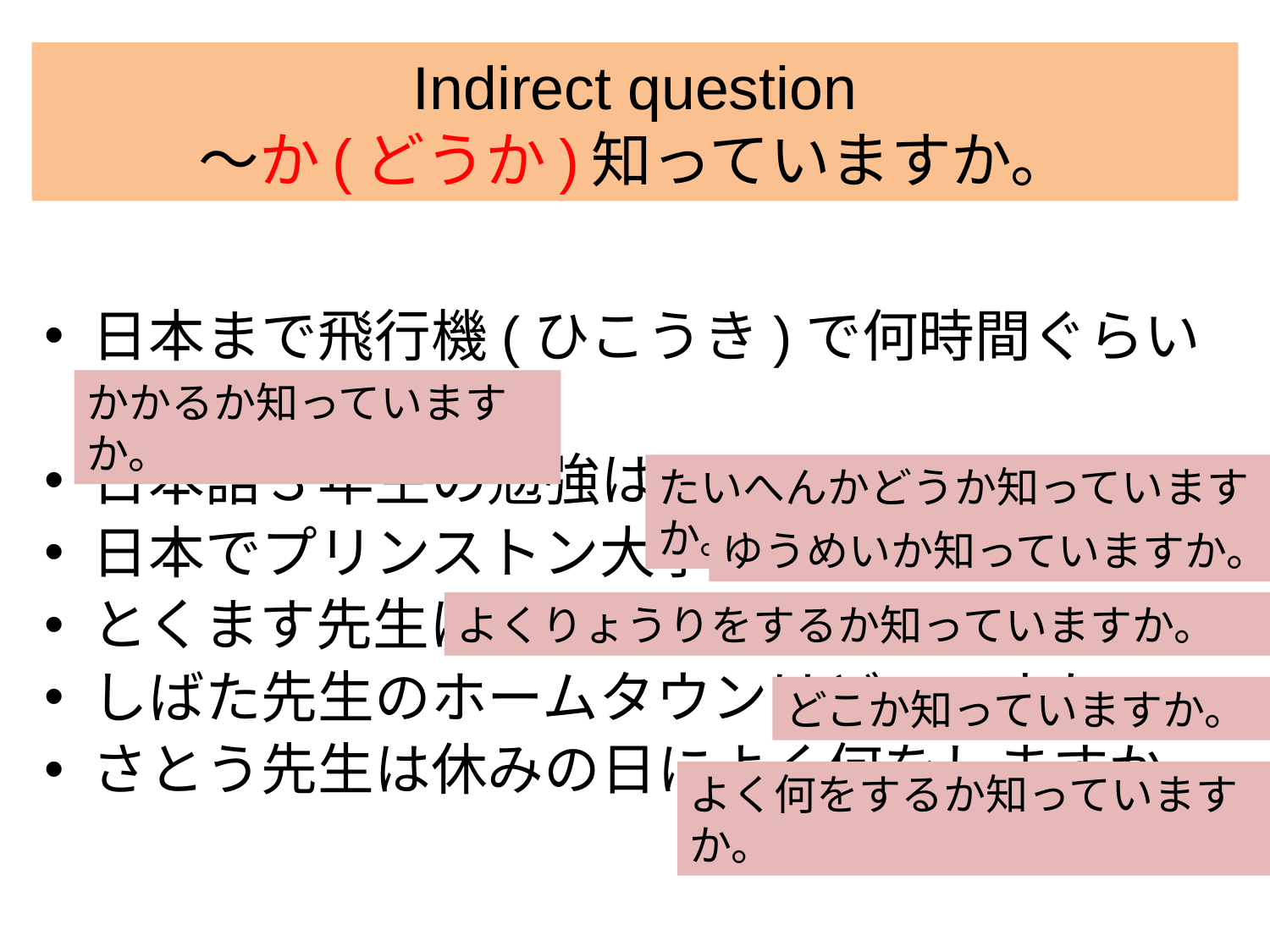

# Indirect question 〜か(どうか)知っていますか。

日本まで飛行機(ひこうき)で何時間ぐらい
　かかりますか。
日本語３年生の勉強はたいへんですか。
日本でプリンストン大学はゆうめいですか。
とくます先生はよくりょうりをしますか。
しばた先生のホームタウンはどこですか。
さとう先生は休みの日によく何をしますか。

かかるか知っていますか。
たいへんかどうか知っていますか。
ゆうめいか知っていますか。
よくりょうりをするか知っていますか。
どこか知っていますか。
よく何をするか知っていますか。